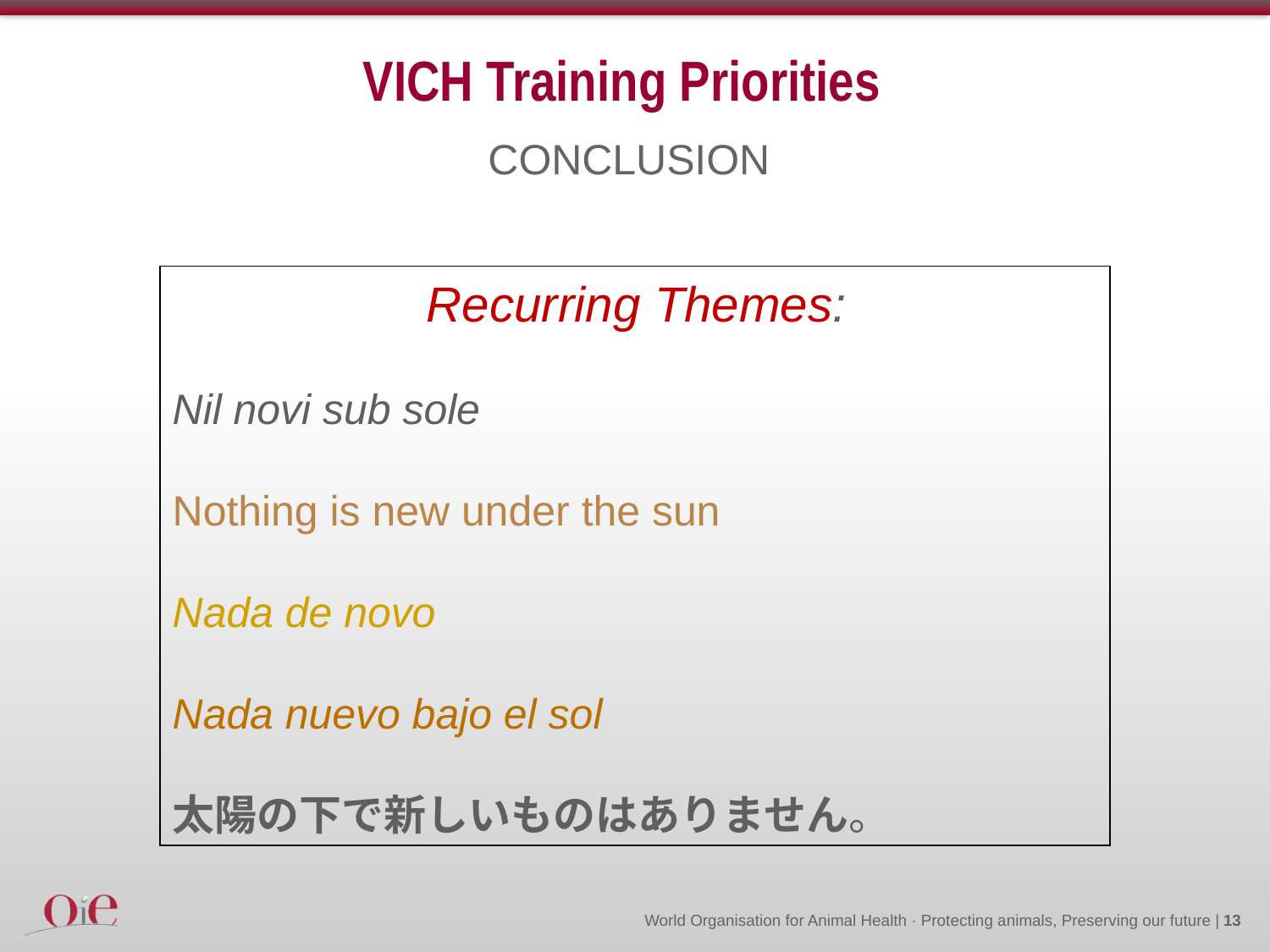

# VICH Training Priorities
CONCLUSION

		Recurring Themes:
Nil novi sub sole
Nothing is new under the sun
Nada de novo
Nada nuevo bajo el sol
太陽の下で新しいものはありません。